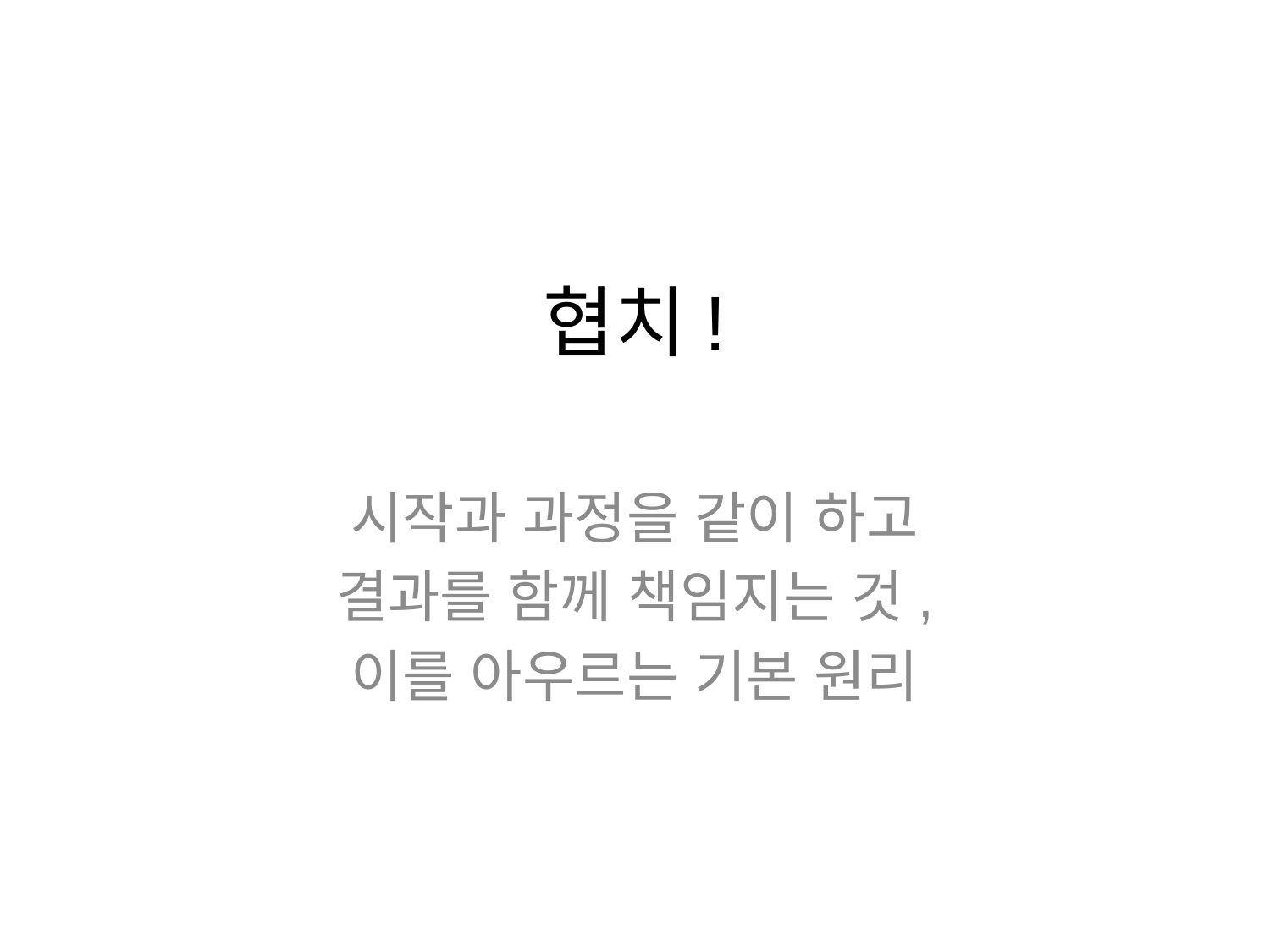

# 협치!
시작과 과정을 같이 하고
결과를 함께 책임지는 것,
이를 아우르는 기본 원리